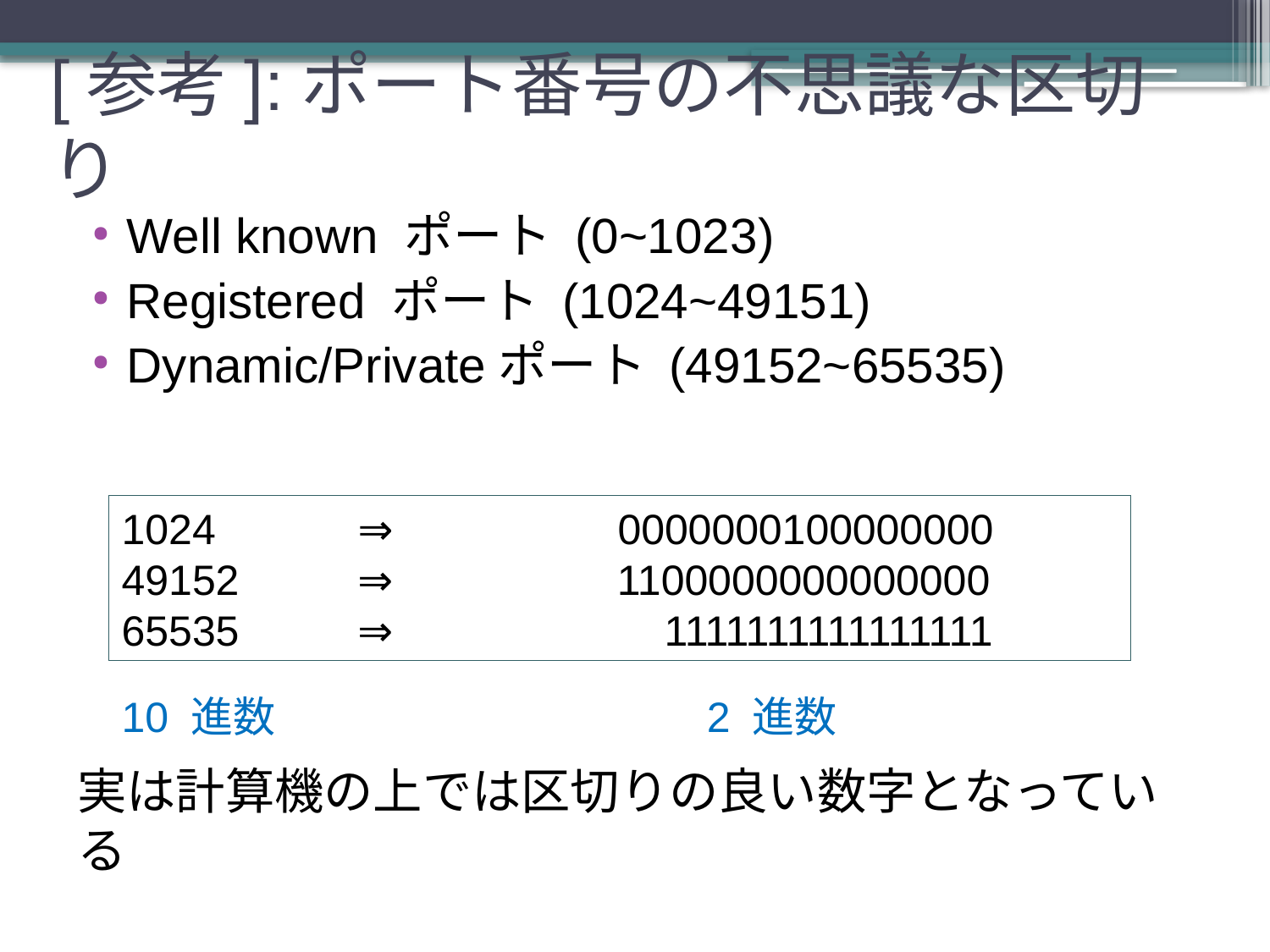

# [参考]:ポート番号の不思議な区切り
Well known ポート (0~1023)
Registered ポート (1024~49151)
Dynamic/Privateポート (49152~65535)
1024            ⇒                   0000000100000000
49152          ⇒                   1100000000000000
65535          ⇒                       1111111111111111
10 進数
2 進数
実は計算機の上では区切りの良い数字となっている